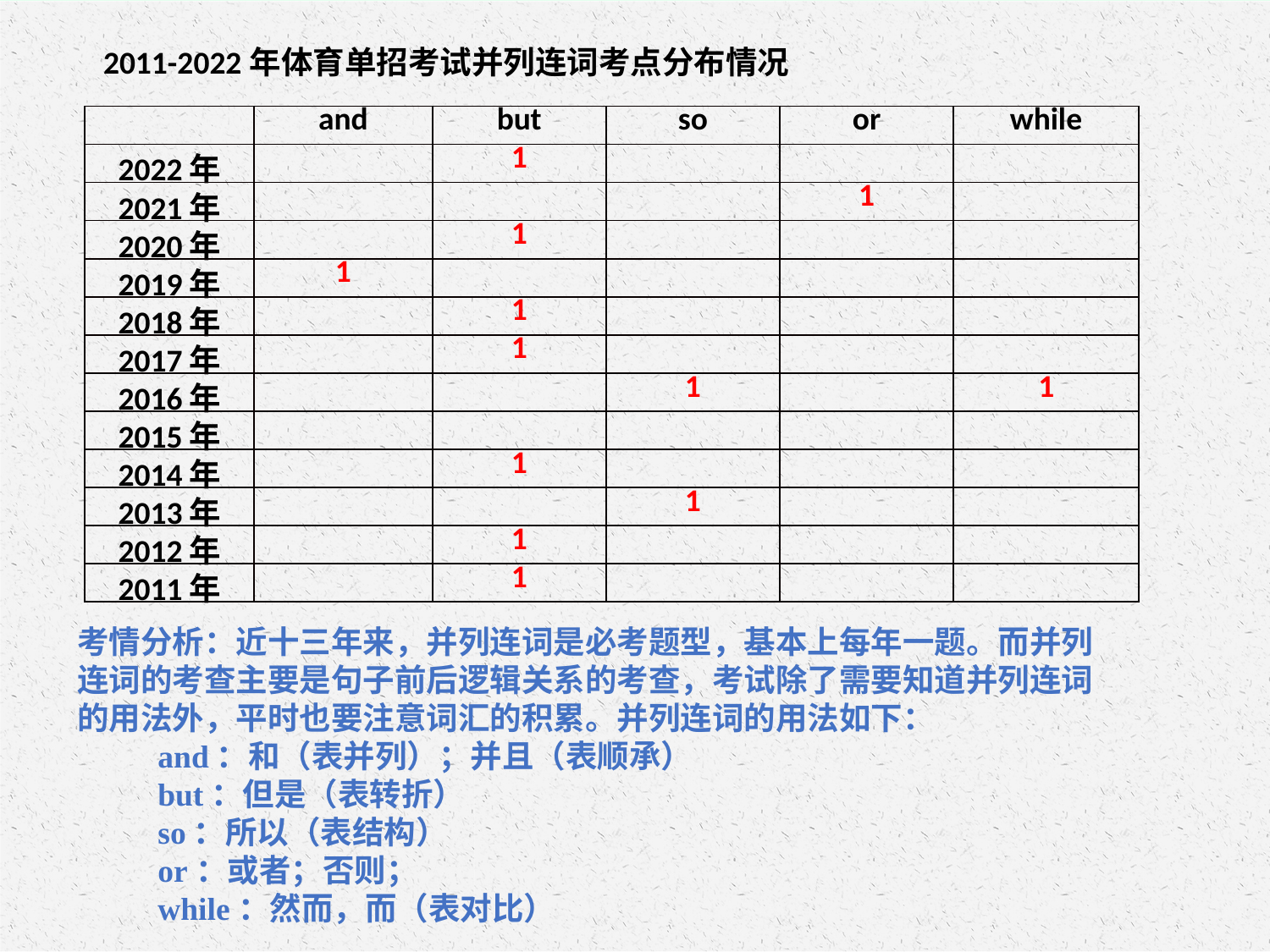

2011-2022年体育单招考试并列连词考点分布情况
|  | and | but | so | or | while |
| --- | --- | --- | --- | --- | --- |
| 2022年 |  | 1 |  |  |  |
| 2021年 |  |  |  | 1 |  |
| 2020年 |  | 1 |  |  |  |
| 2019年 | 1 |  |  |  |  |
| 2018年 |  | 1 |  |  |  |
| 2017年 |  | 1 |  |  |  |
| 2016年 |  |  | 1 |  | 1 |
| 2015年 |  |  |  |  |  |
| 2014年 |  | 1 |  |  |  |
| 2013年 |  |  | 1 |  |  |
| 2012年 |  | 1 |  |  |  |
| 2011年 |  | 1 |  |  |  |
考情分析：近十三年来，并列连词是必考题型，基本上每年一题。而并列连词的考查主要是句子前后逻辑关系的考查，考试除了需要知道并列连词的用法外，平时也要注意词汇的积累。并列连词的用法如下：          and：和（表并列）；并且（表顺承）          but：但是（表转折）          so：所以（表结构）          or：或者；否则；          while：然而，而（表对比）